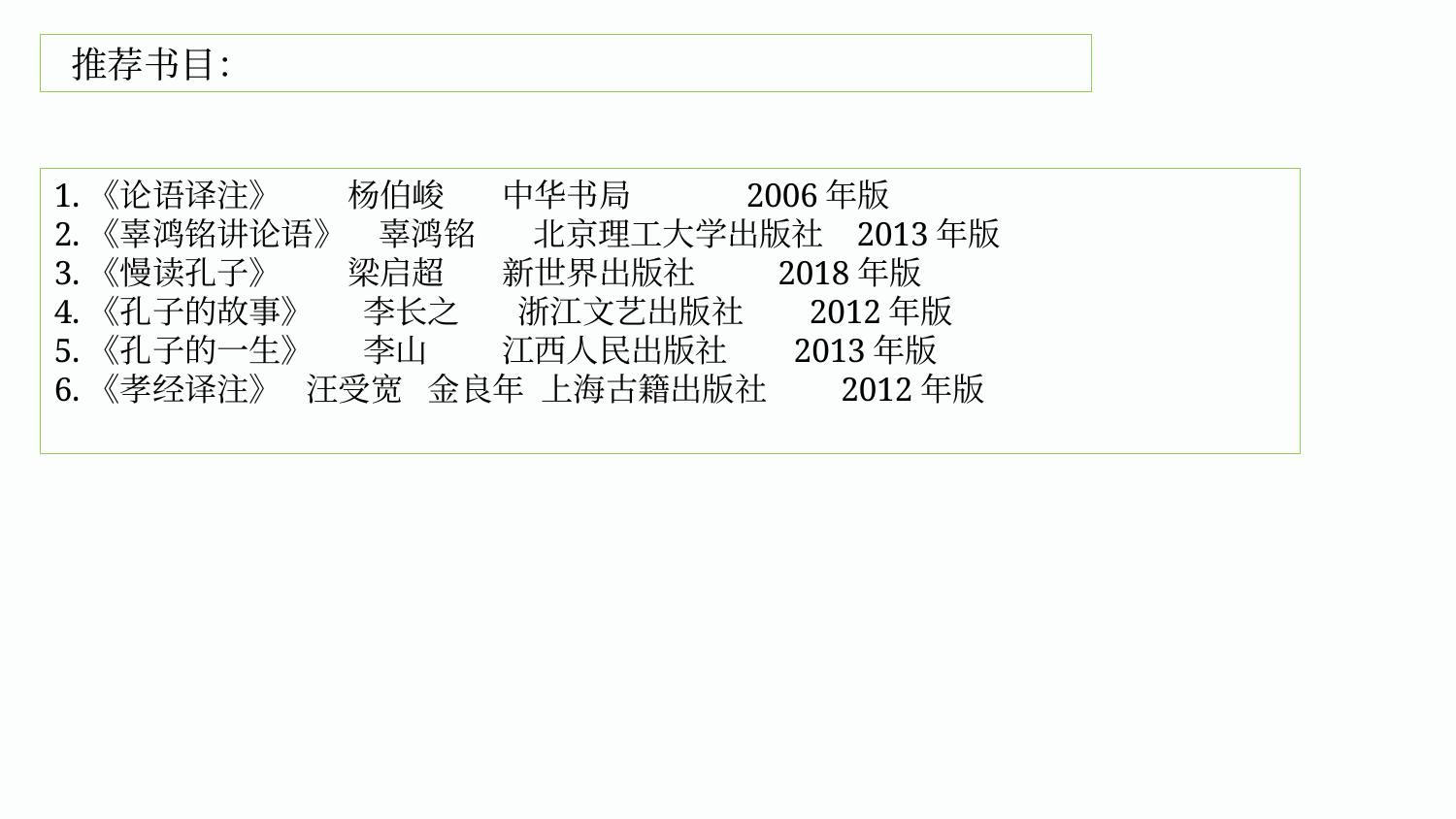

推荐书目：
1.《论语译注》        杨伯峻       中华书局             2006年版
2.《辜鸿铭讲论语》    辜鸿铭       北京理工大学出版社   2013年版
3.《慢读孔子》        梁启超       新世界出版社         2018年版
4.《孔子的故事》      李长之       浙江文艺出版社       2012年版
5.《孔子的一生》      李山         江西人民出版社       2013年版
6.《孝经译注》   汪受宽   金良年  上海古籍出版社        2012年版